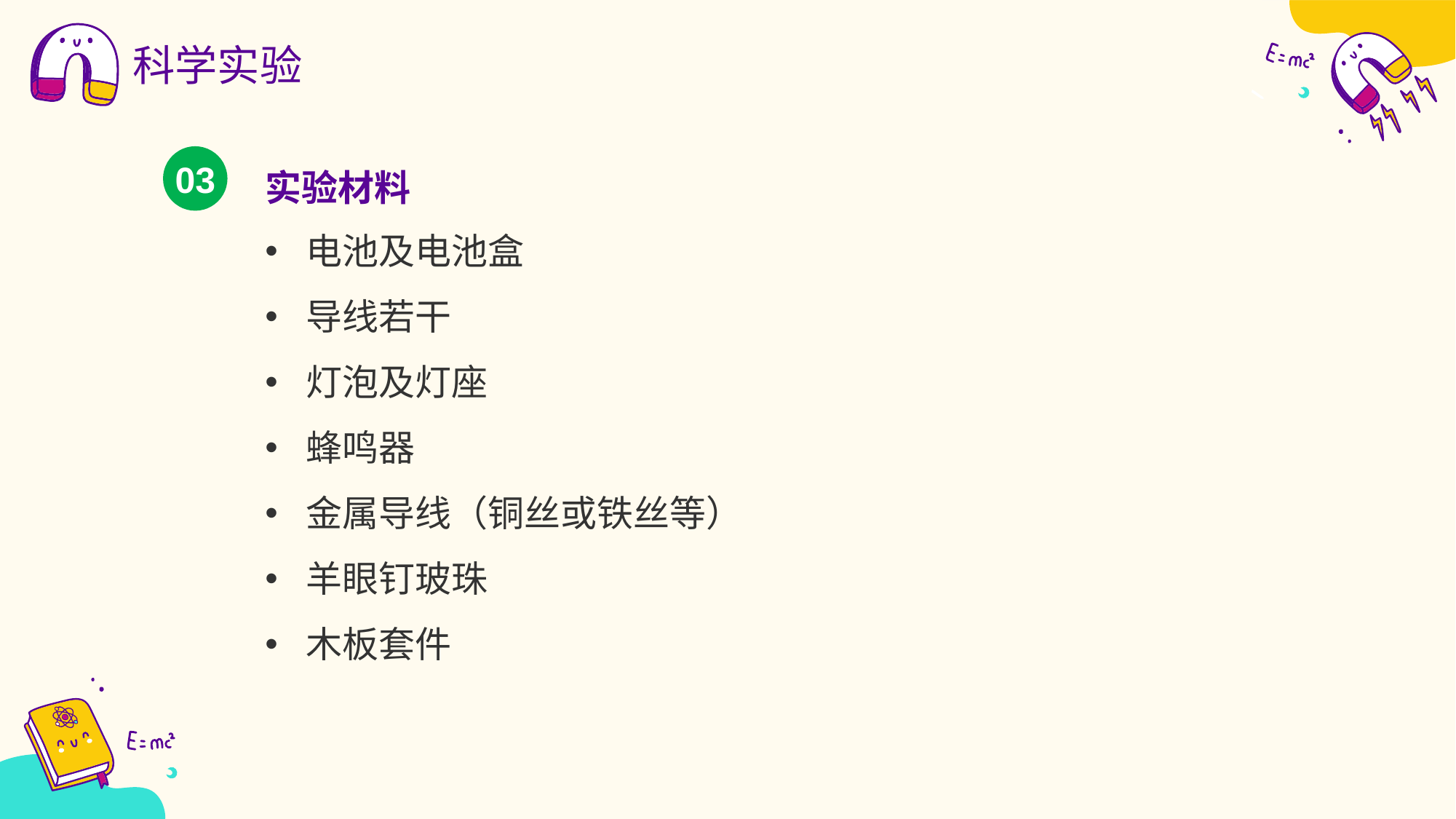

科学实验
实验材料
03
电池及电池盒
导线若干
灯泡及灯座
蜂鸣器
金属导线（铜丝或铁丝等）
羊眼钉玻珠
木板套件